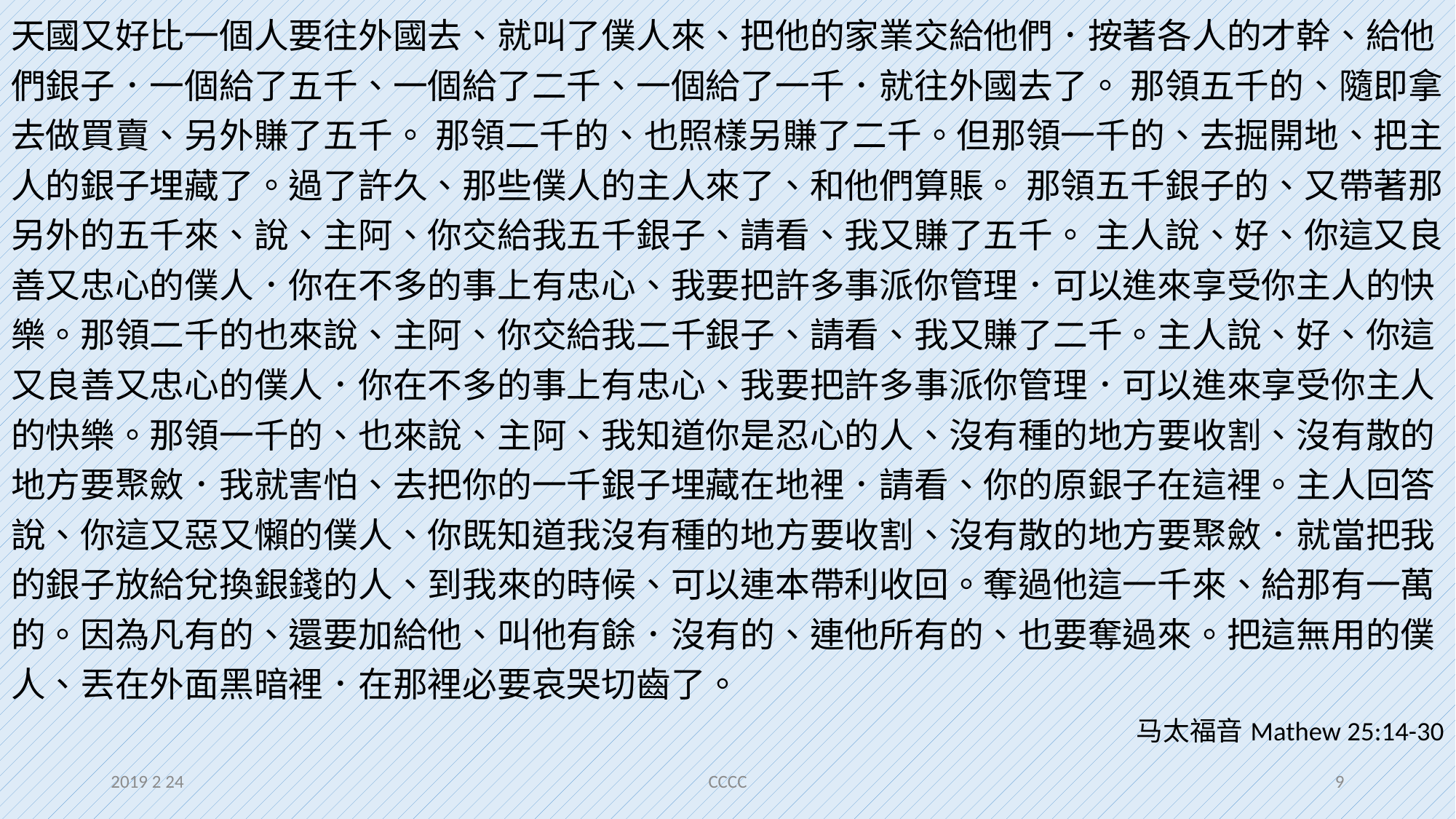

天國又好比一個人要往外國去、就叫了僕人來、把他的家業交給他們．按著各人的才幹、給他們銀子．一個給了五千、一個給了二千、一個給了一千．就往外國去了。 那領五千的、隨即拿去做買賣、另外賺了五千。 那領二千的、也照樣另賺了二千。但那領一千的、去掘開地、把主人的銀子埋藏了。過了許久、那些僕人的主人來了、和他們算賬。 那領五千銀子的、又帶著那另外的五千來、說、主阿、你交給我五千銀子、請看、我又賺了五千。 主人說、好、你這又良善又忠心的僕人．你在不多的事上有忠心、我要把許多事派你管理．可以進來享受你主人的快樂。那領二千的也來說、主阿、你交給我二千銀子、請看、我又賺了二千。主人說、好、你這又良善又忠心的僕人．你在不多的事上有忠心、我要把許多事派你管理．可以進來享受你主人的快樂。那領一千的、也來說、主阿、我知道你是忍心的人、沒有種的地方要收割、沒有散的地方要聚斂．我就害怕、去把你的一千銀子埋藏在地裡．請看、你的原銀子在這裡。主人回答說、你這又惡又懶的僕人、你既知道我沒有種的地方要收割、沒有散的地方要聚斂．就當把我的銀子放給兌換銀錢的人、到我來的時候、可以連本帶利收回。奪過他這一千來、給那有一萬的。因為凡有的、還要加給他、叫他有餘．沒有的、連他所有的、也要奪過來。把這無用的僕人、丟在外面黑暗裡．在那裡必要哀哭切齒了。
马太福音 Mathew 25:14-30
2019 2 24
CCCC
9